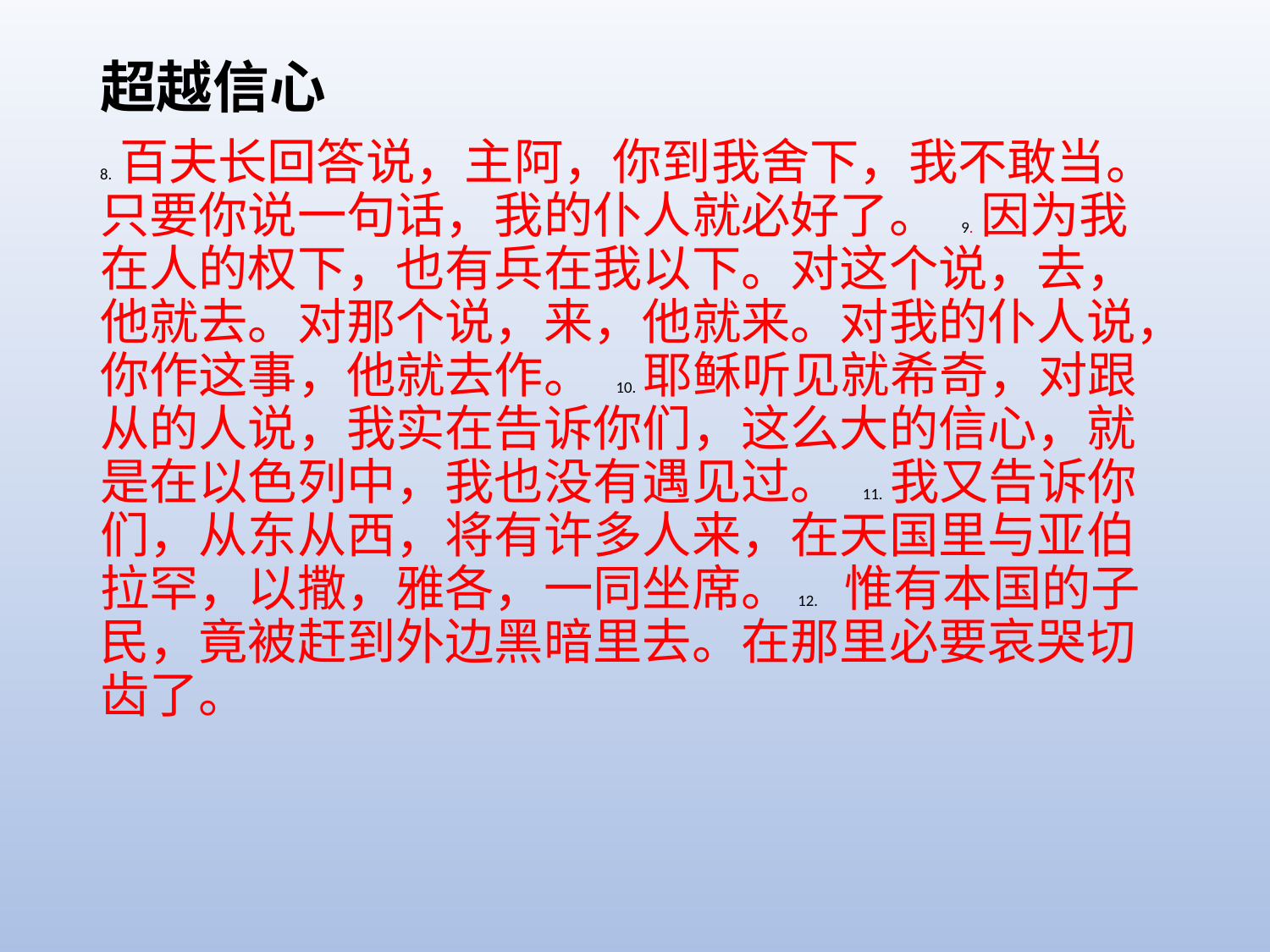

超越信心
8. 百夫长回答说，主阿，你到我舍下，我不敢当。只要你说一句话，我的仆人就必好了。 9. 因为我在人的权下，也有兵在我以下。对这个说，去，他就去。对那个说，来，他就来。对我的仆人说，你作这事，他就去作。 10. 耶稣听见就希奇，对跟从的人说，我实在告诉你们，这么大的信心，就是在以色列中，我也没有遇见过。 11. 我又告诉你们，从东从西，将有许多人来，在天国里与亚伯拉罕，以撒，雅各，一同坐席。 12.  惟有本国的子民，竟被赶到外边黑暗里去。在那里必要哀哭切齿了。